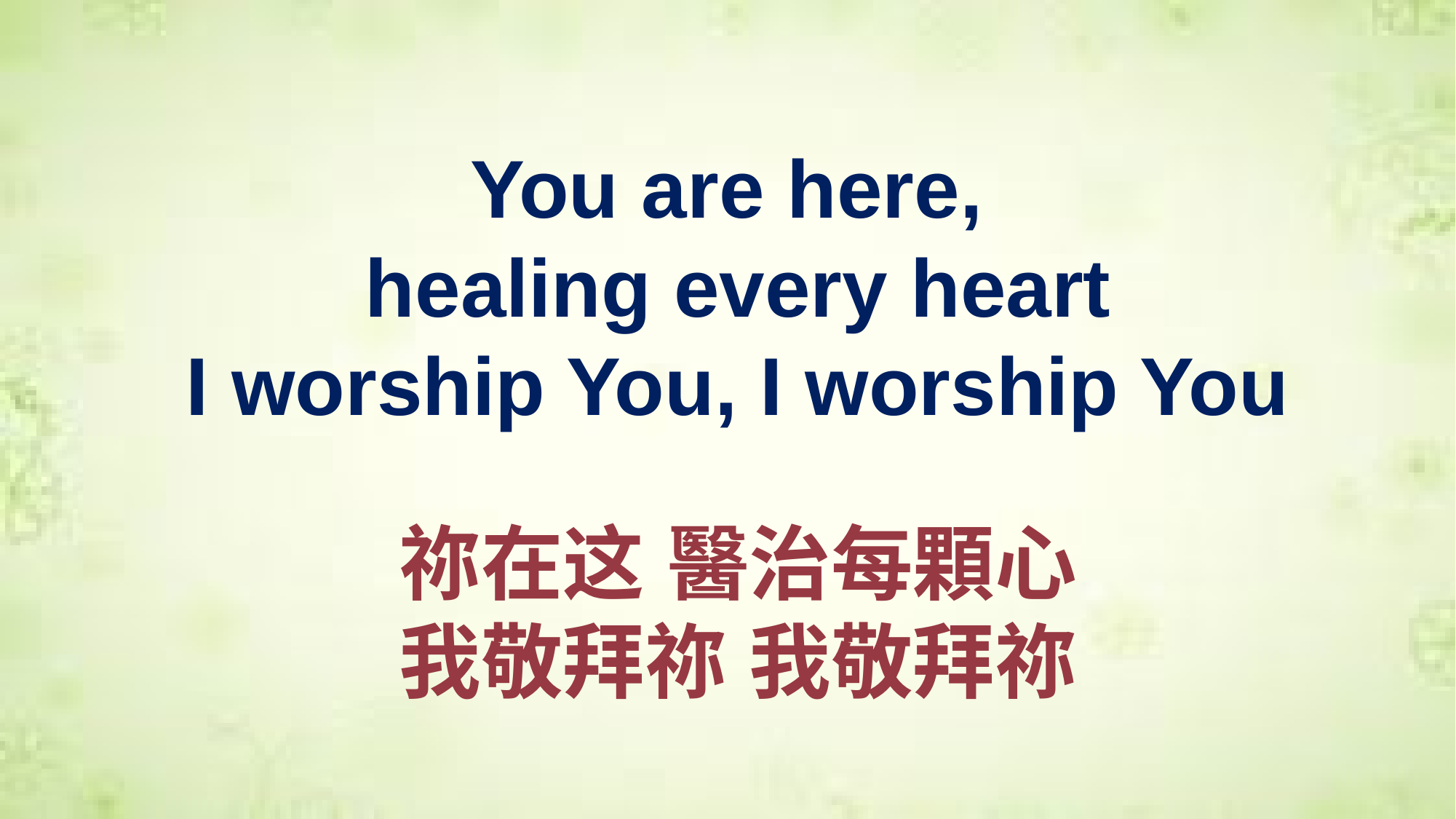

You are here,
healing every heart
I worship You, I worship You

祢在这 醫治每顆心
我敬拜祢 我敬拜祢